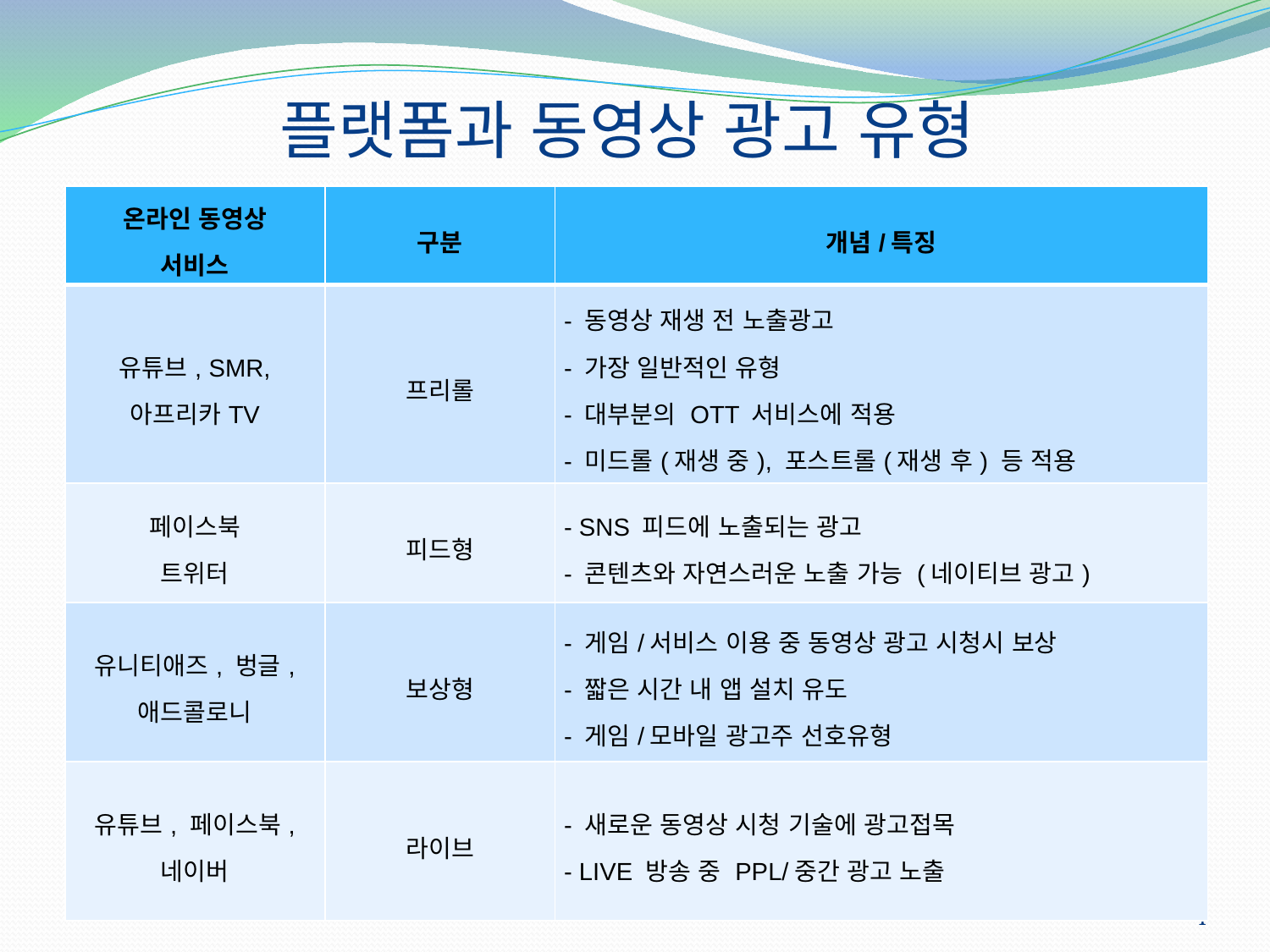

# 플랫폼과 동영상 광고 유형
| 온라인 동영상 서비스 | 구분 | 개념/특징 |
| --- | --- | --- |
| 유튜브, SMR, 아프리카TV | 프리롤 | - 동영상 재생 전 노출광고 - 가장 일반적인 유형 - 대부분의 OTT 서비스에 적용 - 미드롤(재생 중), 포스트롤(재생 후) 등 적용 |
| 페이스북 트위터 | 피드형 | - SNS 피드에 노출되는 광고 - 콘텐츠와 자연스러운 노출 가능 (네이티브 광고) |
| 유니티애즈, 벙글, 애드콜로니 | 보상형 | - 게임/서비스 이용 중 동영상 광고 시청시 보상 - 짧은 시간 내 앱 설치 유도 - 게임/모바일 광고주 선호유형 |
| 유튜브, 페이스북, 네이버 | 라이브 | - 새로운 동영상 시청 기술에 광고접목 - LIVE 방송 중 PPL/중간 광고 노출 |
4